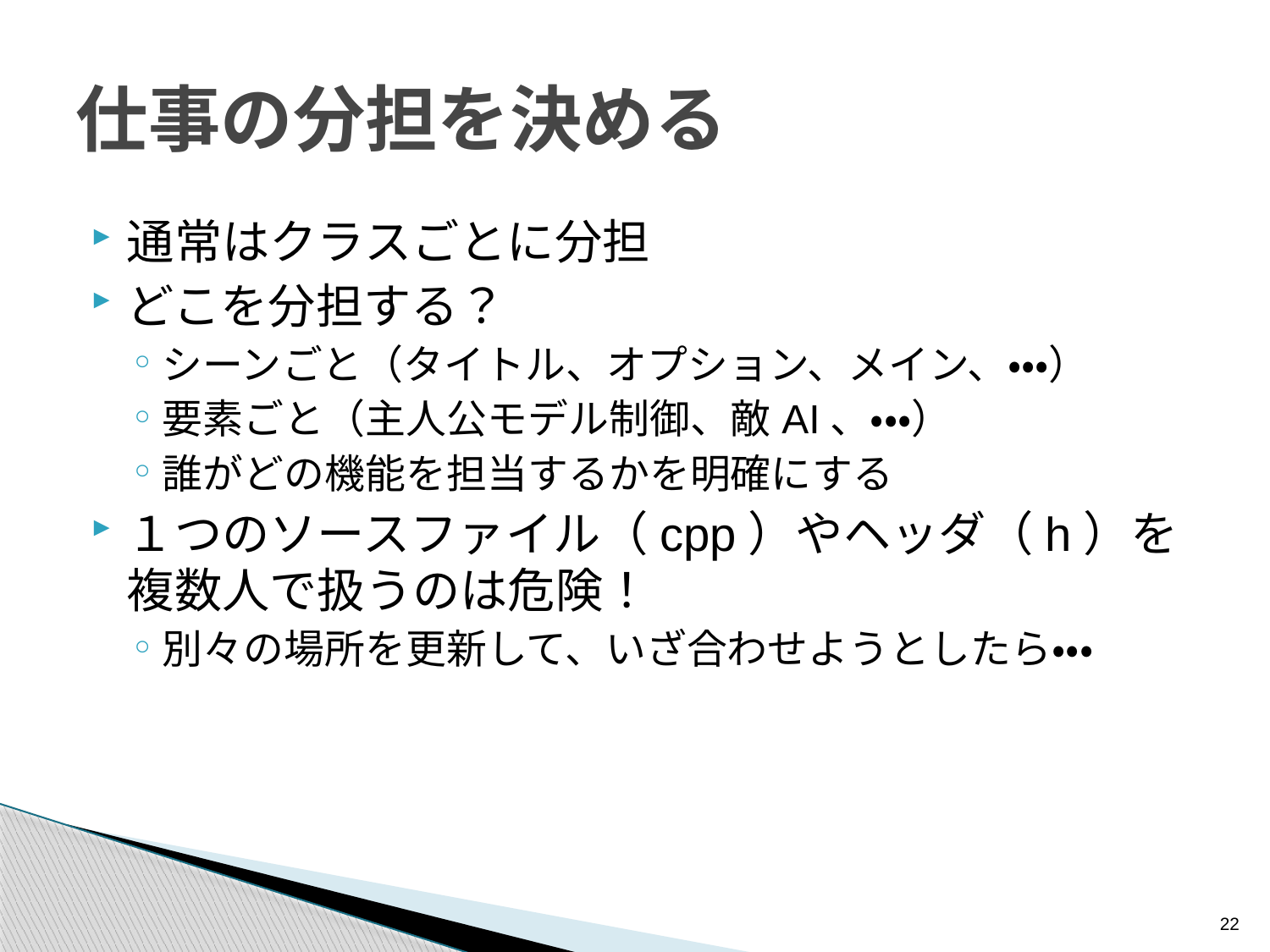

# 仕事の分担を決める
通常はクラスごとに分担
どこを分担する？
シーンごと（タイトル、オプション、メイン、・・・）
要素ごと（主人公モデル制御、敵AI、・・・）
誰がどの機能を担当するかを明確にする
１つのソースファイル（cpp）やヘッダ（h）を複数人で扱うのは危険！
別々の場所を更新して、いざ合わせようとしたら・・・
22